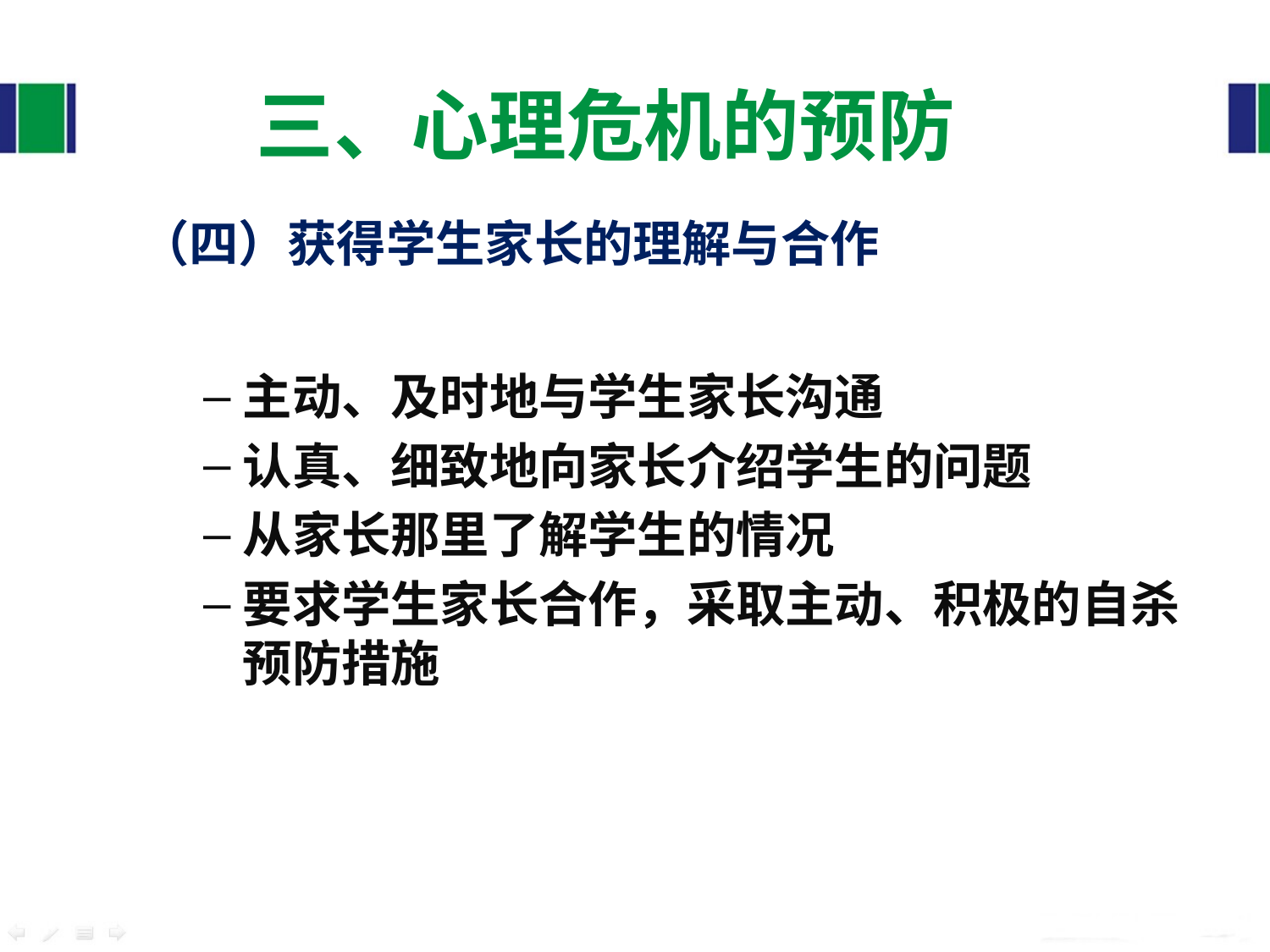

三、心理危机的预防
（四）获得学生家长的理解与合作

主动、及时地与学生家长沟通
认真、细致地向家长介绍学生的问题
从家长那里了解学生的情况
要求学生家长合作，采取主动、积极的自杀预防措施